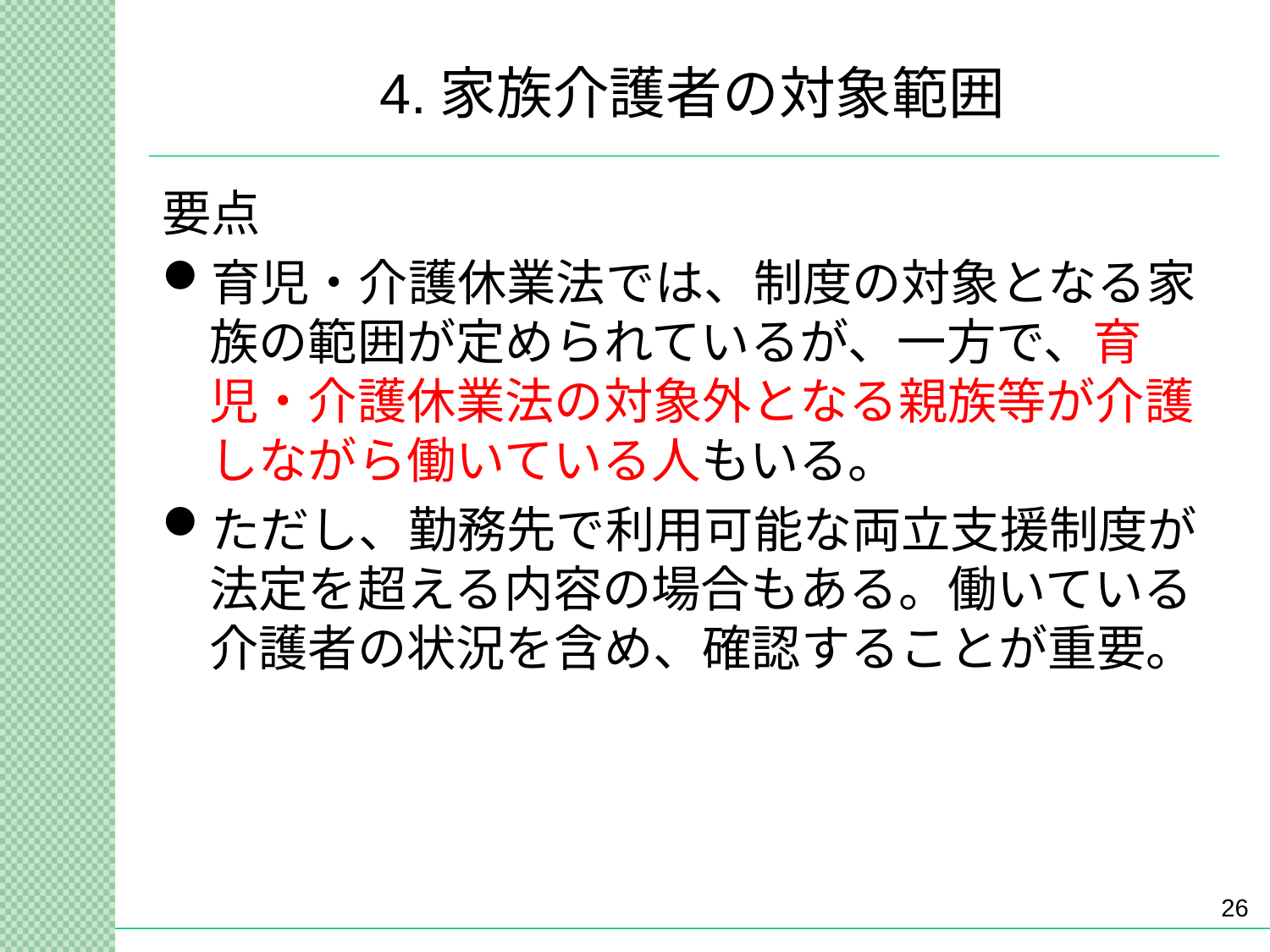

# 4.家族介護者の対象範囲
要点
育児・介護休業法では、制度の対象となる家族の範囲が定められているが、一方で、育児・介護休業法の対象外となる親族等が介護しながら働いている人もいる。
ただし、勤務先で利用可能な両立支援制度が法定を超える内容の場合もある。働いている介護者の状況を含め、確認することが重要。
26